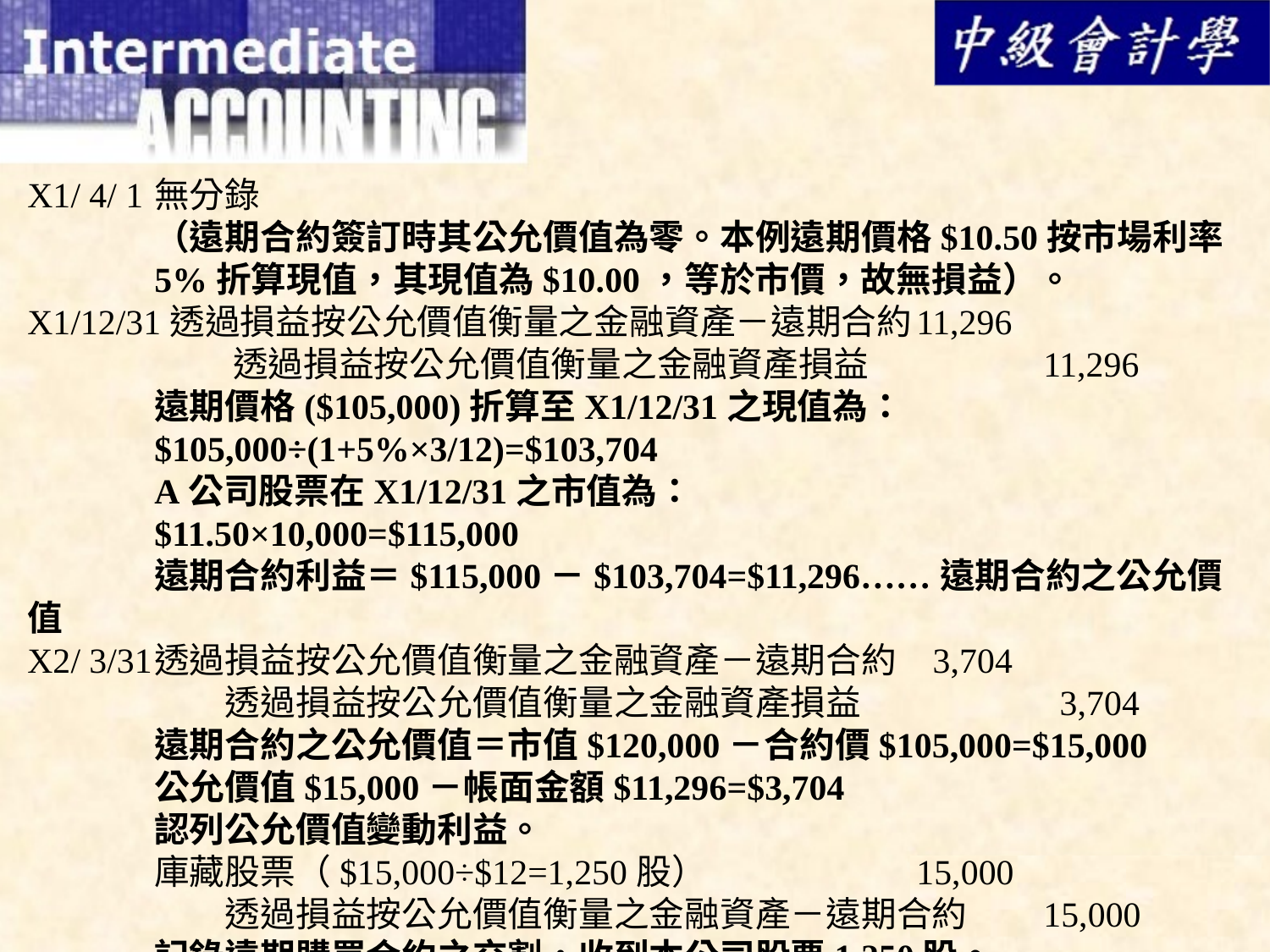

X1/ 4/ 1	無分錄
	（遠期合約簽訂時其公允價值為零。本例遠期價格$10.50按市場利率	5%折算現值，其現值為$10.00，等於市價，故無損益）。
X1/12/31透過損益按公允價值衡量之金融資產－遠期合約	11,296
	　　 透過損益按公允價值衡量之金融資產損益		11,296
	遠期價格($105,000)折算至X1/12/31之現值為：
	$105,000÷(1+5%×3/12)=$103,704
	A公司股票在X1/12/31之市值為：
	$11.50×10,000=$115,000
	遠期合約利益＝$115,000－$103,704=$11,296……遠期合約之公允價值
X2/ 3/31	透過損益按公允價值衡量之金融資產－遠期合約	 3,704
	　　透過損益按公允價值衡量之金融資產損益		 3,704
	遠期合約之公允價值＝市值$120,000－合約價$105,000=$15,000
	公允價值$15,000－帳面金額$11,296=$3,704
	認列公允價值變動利益。
	庫藏股票（$15,000÷$12=1,250股）		15,000
	　　透過損益按公允價值衡量之金融資產－遠期合約	15,000
	記錄遠期購買合約之交割，收到本公司股票1,250股。